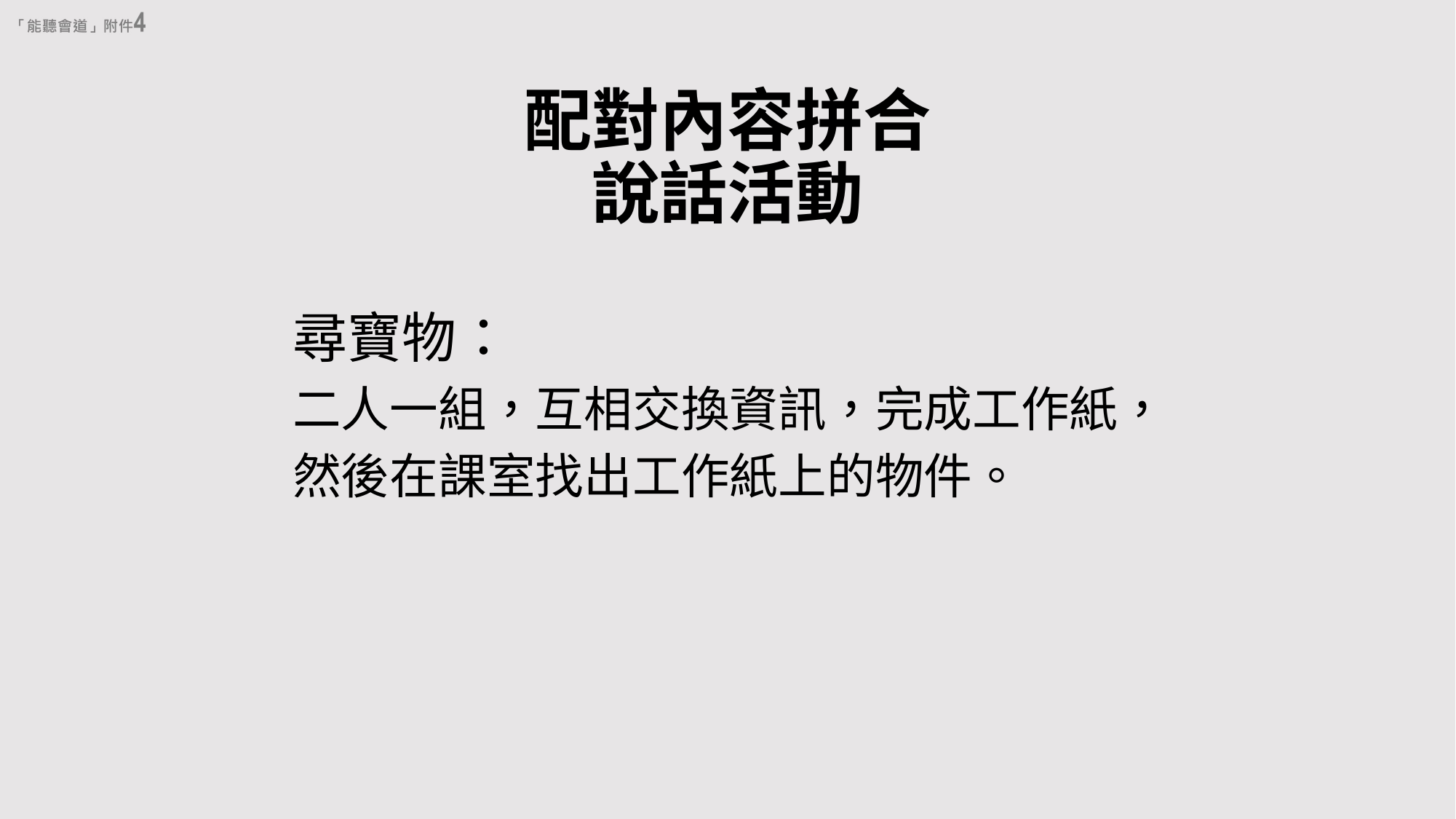

# 配對內容拼合 說話活動
尋寶物：
二人一組，互相交換資訊，完成工作紙，
然後在課室找出工作紙上的物件。